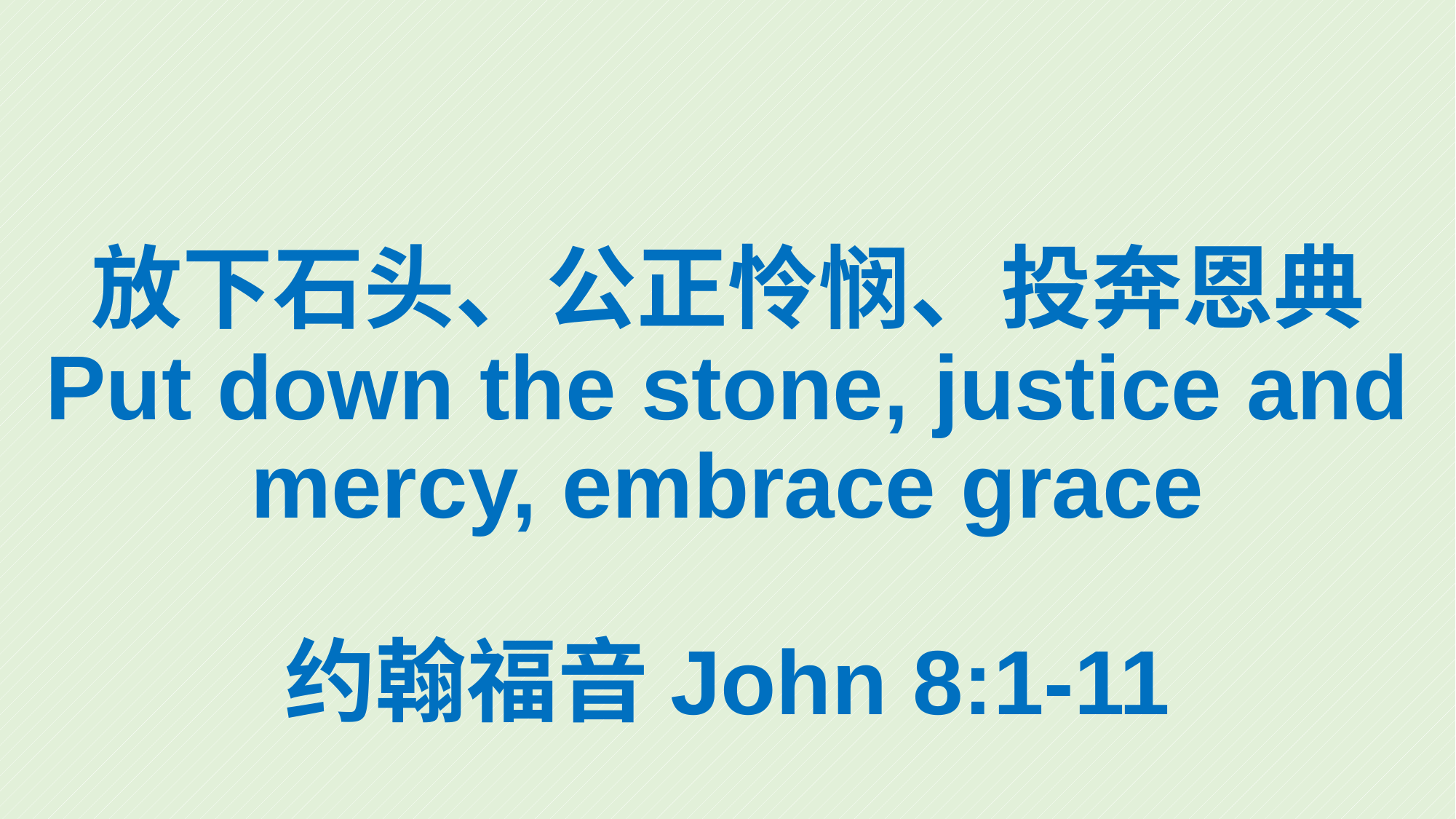

# 放下石头、公正怜悯、投奔恩典 Put down the stone, justice and mercy, embrace grace 约翰福音John 8:1-11